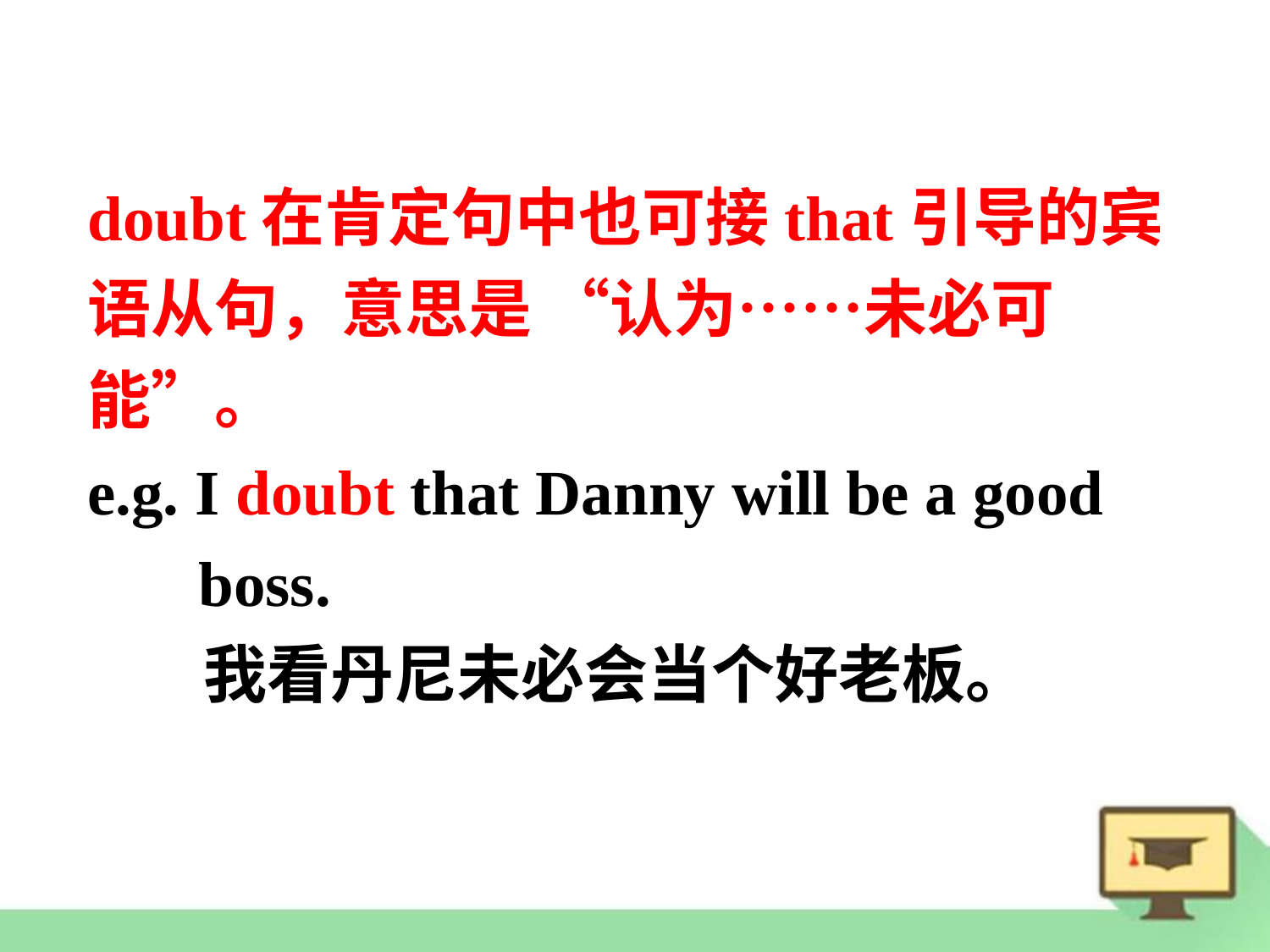

doubt在肯定句中也可接that引导的宾语从句，意思是 “认为……未必可能”。
e.g. I doubt that Danny will be a good
       boss.
       我看丹尼未必会当个好老板。